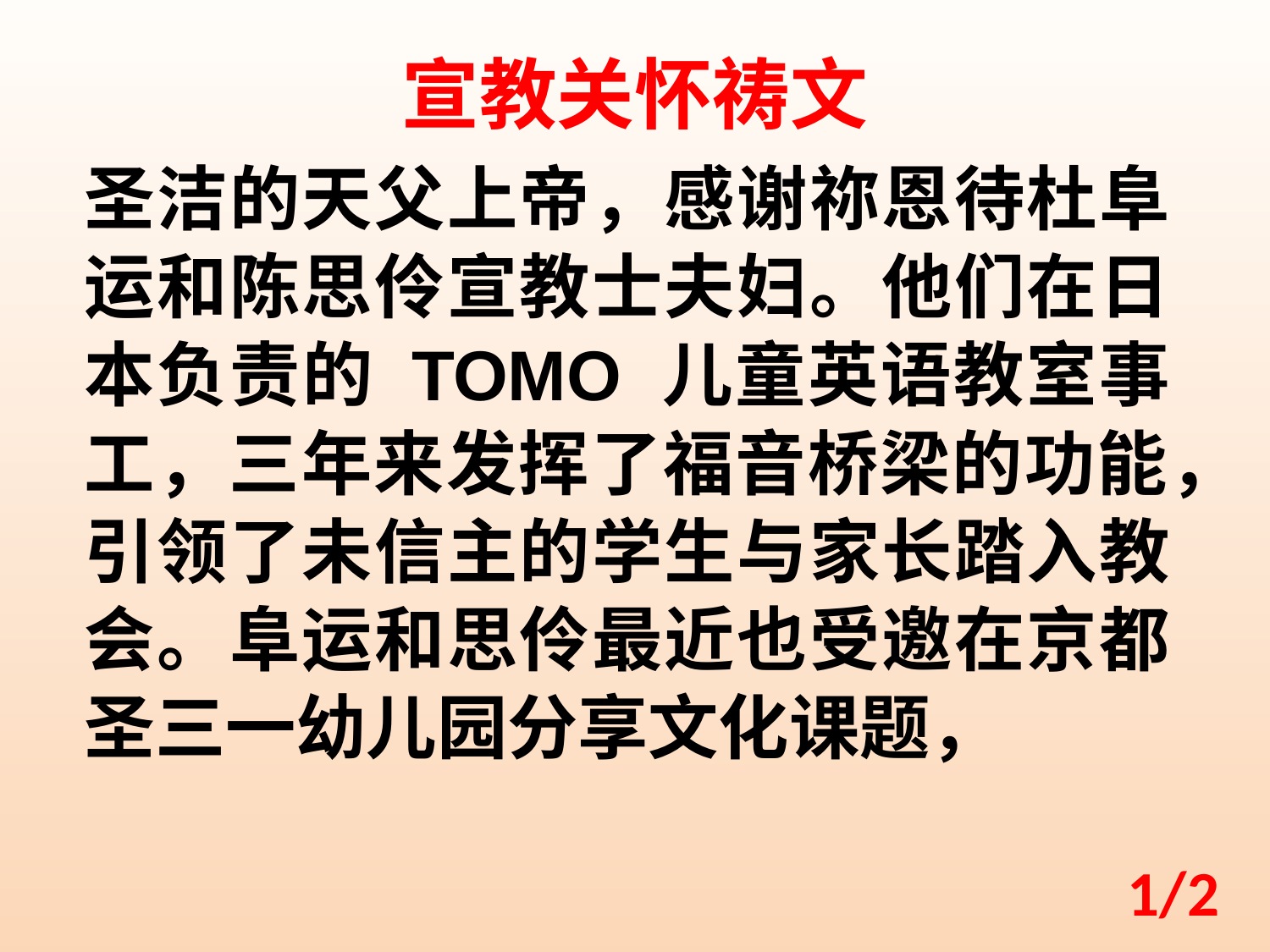

宣教关怀祷文
圣洁的天父上帝，感谢祢恩待杜阜运和陈思伶宣教士夫妇。他们在日本负责的 TOMO 儿童英语教室事工，三年来发挥了福音桥梁的功能，引领了未信主的学生与家长踏入教会。阜运和思伶最近也受邀在京都圣三一幼儿园分享文化课题，
1/2